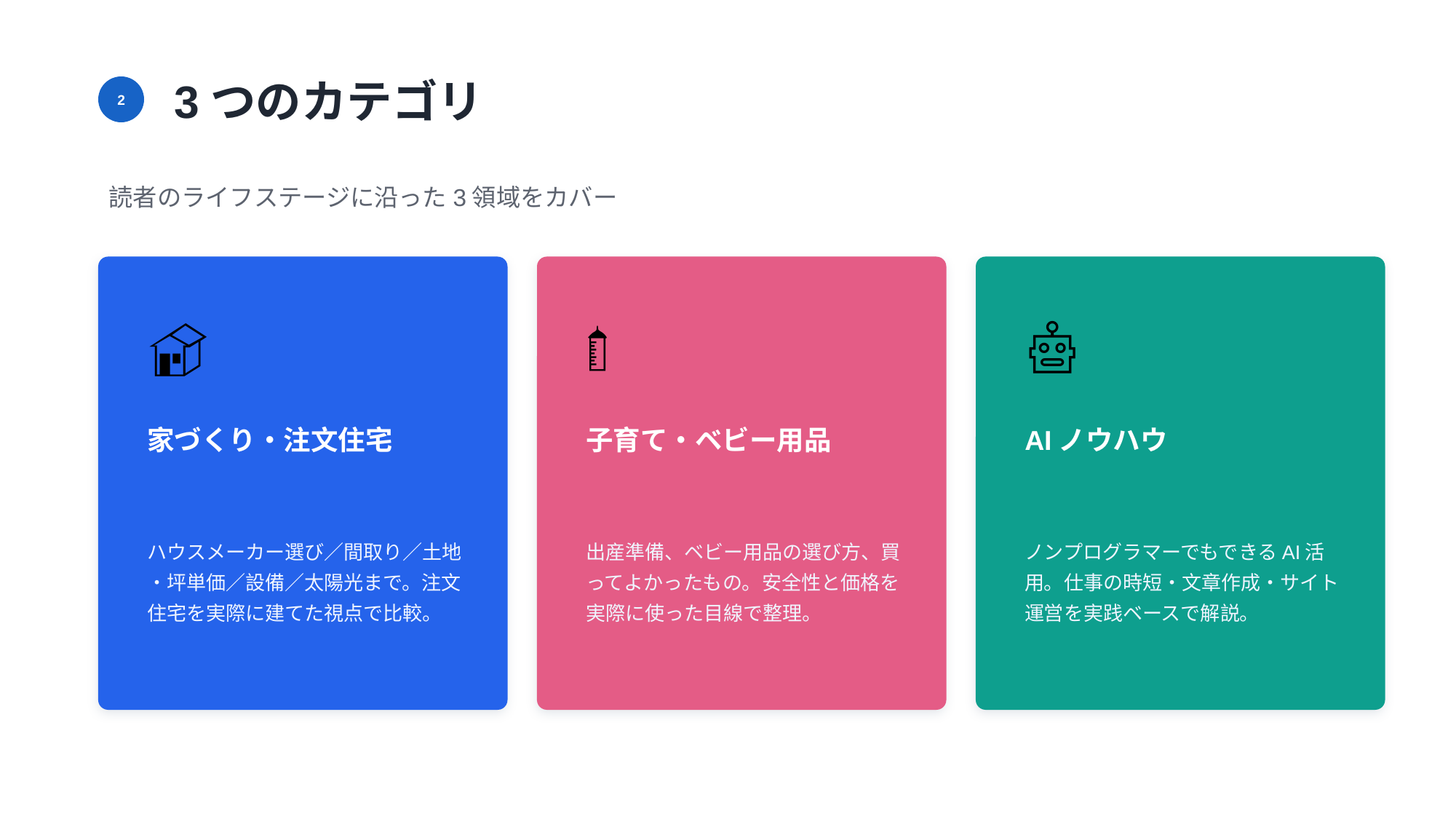

3つのカテゴリ

2
読者のライフステージに沿った3領域をカバー

🏠
🍼
🤖
家づくり・注文住宅
子育て・ベビー用品
AIノウハウ
ハウスメーカー選び／間取り／土地・坪単価／設備／太陽光まで。注文住宅を実際に建てた視点で比較。
出産準備、ベビー用品の選び方、買ってよかったもの。安全性と価格を実際に使った目線で整理。
ノンプログラマーでもできるAI活用。仕事の時短・文章作成・サイト運営を実践ベースで解説。